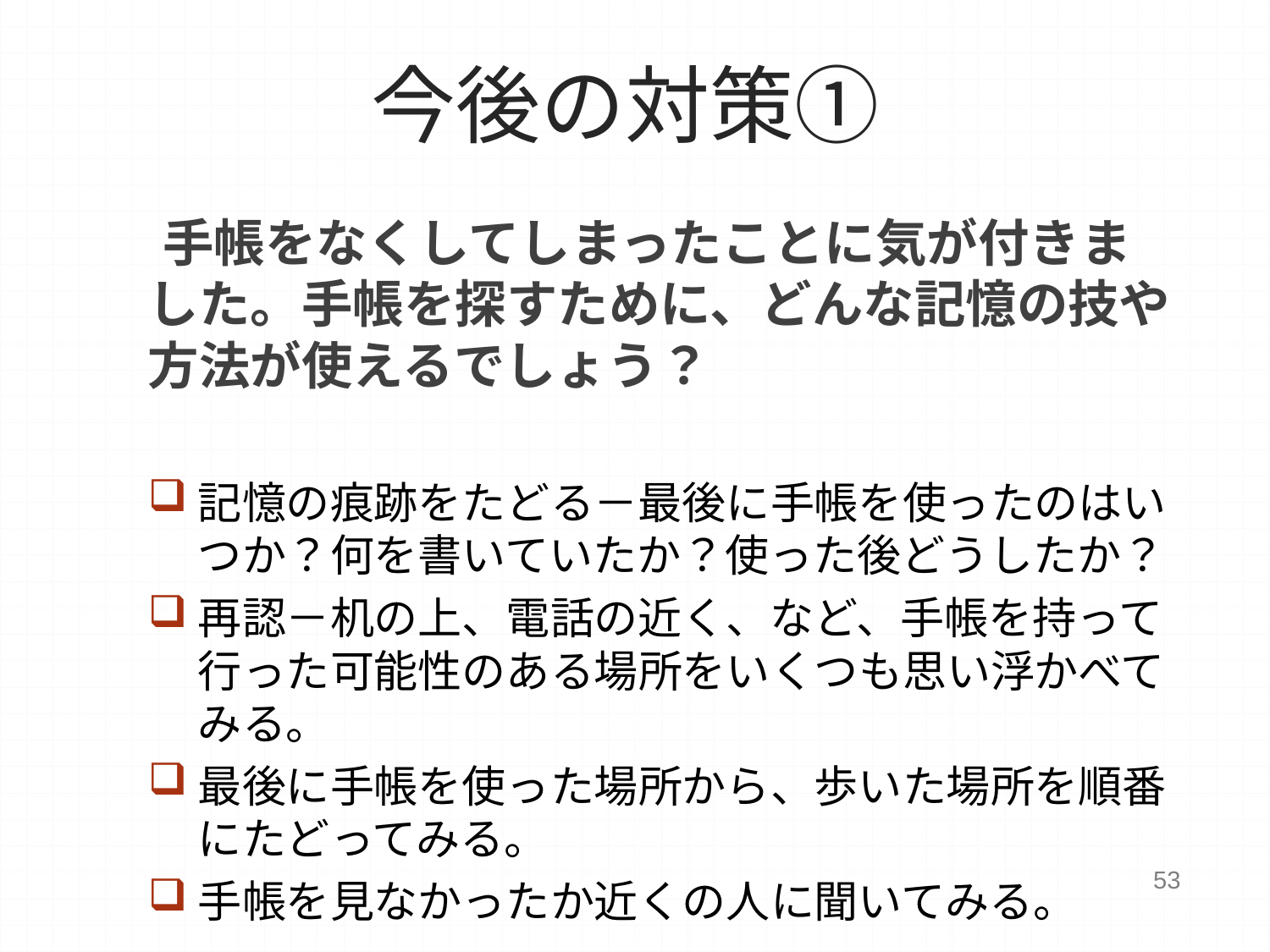

# 今後の対策①
　手帳をなくしてしまったことに気が付きました。手帳を探すために、どんな記憶の技や方法が使えるでしょう？

記憶の痕跡をたどる－最後に手帳を使ったのはいつか？何を書いていたか？使った後どうしたか？
再認－机の上、電話の近く、など、手帳を持って行った可能性のある場所をいくつも思い浮かべてみる。
最後に手帳を使った場所から、歩いた場所を順番にたどってみる。
手帳を見なかったか近くの人に聞いてみる。
53